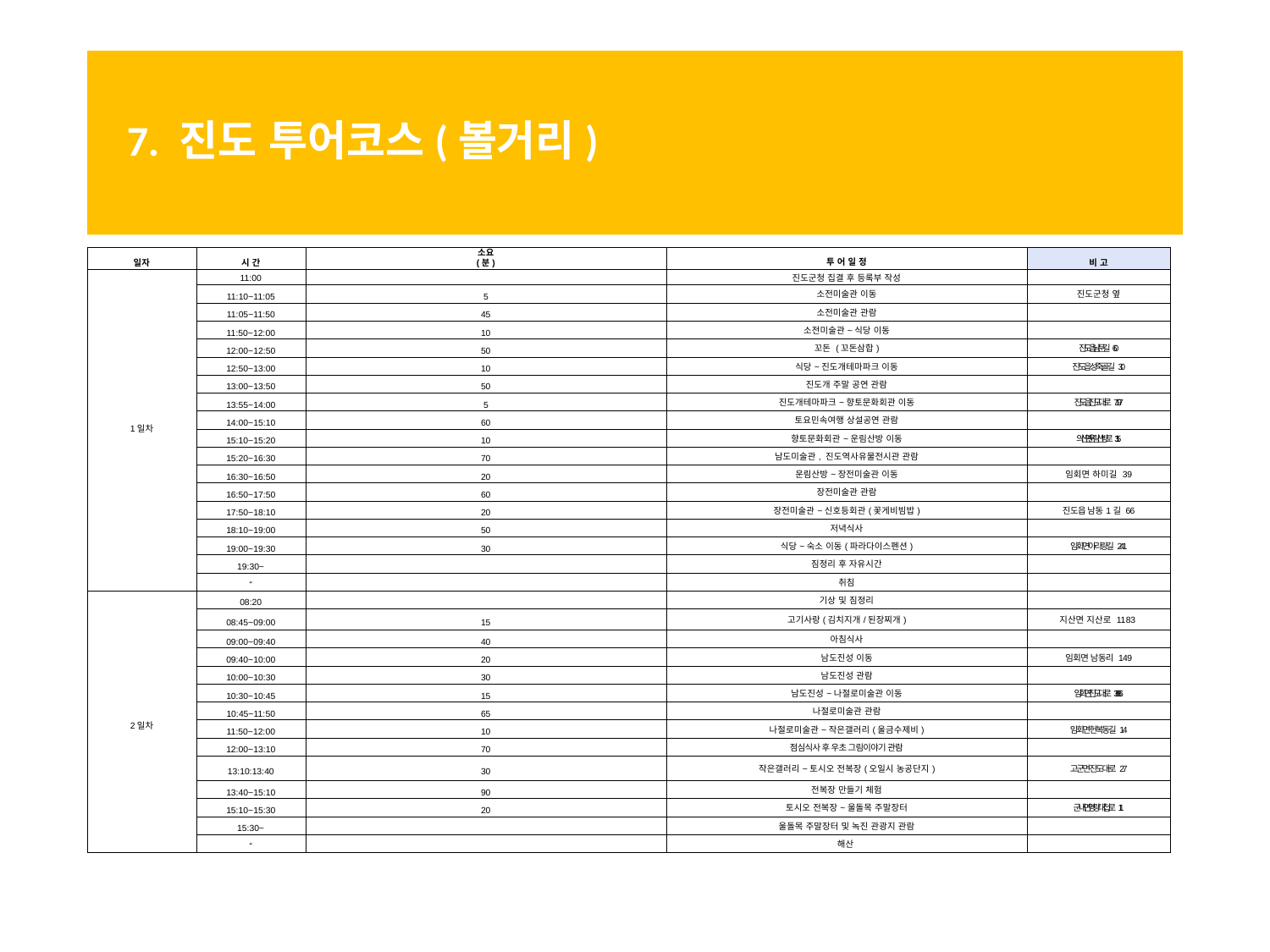

# 7. 진도 투어코스(볼거리)
| 일자 | 시 간 | 소요 (분) | 투 어 일 정 | 비 고 |
| --- | --- | --- | --- | --- |
| 1일차 | 11:00 |  | 진도군청 집결 후 등록부 작성 |  |
|  | 11:10~11:05 | 5 | 소전미술관 이동 | 진도군청 옆 |
|  | 11:05~11:50 | 45 | 소전미술관 관람 |  |
|  | 11:50~12:00 | 10 | 소전미술관~식당 이동 |  |
|  | 12:00~12:50 | 50 | 꼬돈 (꼬돈삼합) | 진도읍 남문길 60 |
|  | 12:50~13:00 | 10 | 식당~진도개테마파크 이동 | 진도읍 성죽골길 30 |
|  | 13:00~13:50 | 50 | 진도개 주말 공연 관람 |  |
|  | 13:55~14:00 | 5 | 진도개테마파크~향토문화회관 이동 | 진도읍 진도대로 7197 |
|  | 14:00~15:10 | 60 | 토요민속여행 상설공연 관람 |  |
|  | 15:10~15:20 | 10 | 향토문화회관~운림산방 이동 | 의신면 운림산방로 315 |
|  | 15:20~16:30 | 70 | 남도미술관, 진도역사유물전시관 관람 |  |
|  | 16:30~16:50 | 20 | 운림산방~장전미술관 이동 | 임회면 하미길 39 |
|  | 16:50~17:50 | 60 | 장전미술관 관람 |  |
|  | 17:50~18:10 | 20 | 장전미술관~신호등회관(꽃게비빔밥) | 진도읍 남동1길 66 |
|  | 18:10~19:00 | 50 | 저녁식사 |  |
|  | 19:00~19:30 | 30 | 식당~숙소 이동(파라다이스펜션) | 임회면 아리랑길 241 |
|  | 19:30~ |  | 짐정리 후 자유시간 |  |
|  | “ |  | 취침 |  |
| 2일차 | 08:20 |  | 기상 및 짐정리 |  |
|  | 08:45~09:00 | 15 | 고기사랑(김치지개/된장찌개) | 지산면 지산로 1183 |
|  | 09:00~09:40 | 40 | 아침식사 |  |
|  | 09:40~10:00 | 20 | 남도진성 이동 | 임회면 남동리 149 |
|  | 10:00~10:30 | 30 | 남도진성 관람 |  |
|  | 10:30~10:45 | 15 | 남도진성~나절로미술관 이동 | 임회면 진도대로 3886 |
|  | 10:45~11:50 | 65 | 나절로미술관 관람 |  |
|  | 11:50~12:00 | 10 | 나절로미술관~작은갤러리(울금수제비) | 임회면 헌복동길 14 |
|  | 12:00~13:10 | 70 | 점심식사 후 우초 그림이야기 관람 |  |
|  | 13:10:13:40 | 30 | 작은갤러리~토시오 전복장(오일시 농공단지) | 고군면 진도대로 27 |
|  | 13:40~15:10 | 90 | 전복장 만들기 체험 |  |
|  | 15:10~15:30 | 20 | 토시오 전복장~울돌목 주말장터 | 군내면 명량대첩로 11 |
|  | 15:30~ |  | 울돌목 주말장터 및 녹진 관광지 관람 |  |
|  | “ |  | 해산 |  |